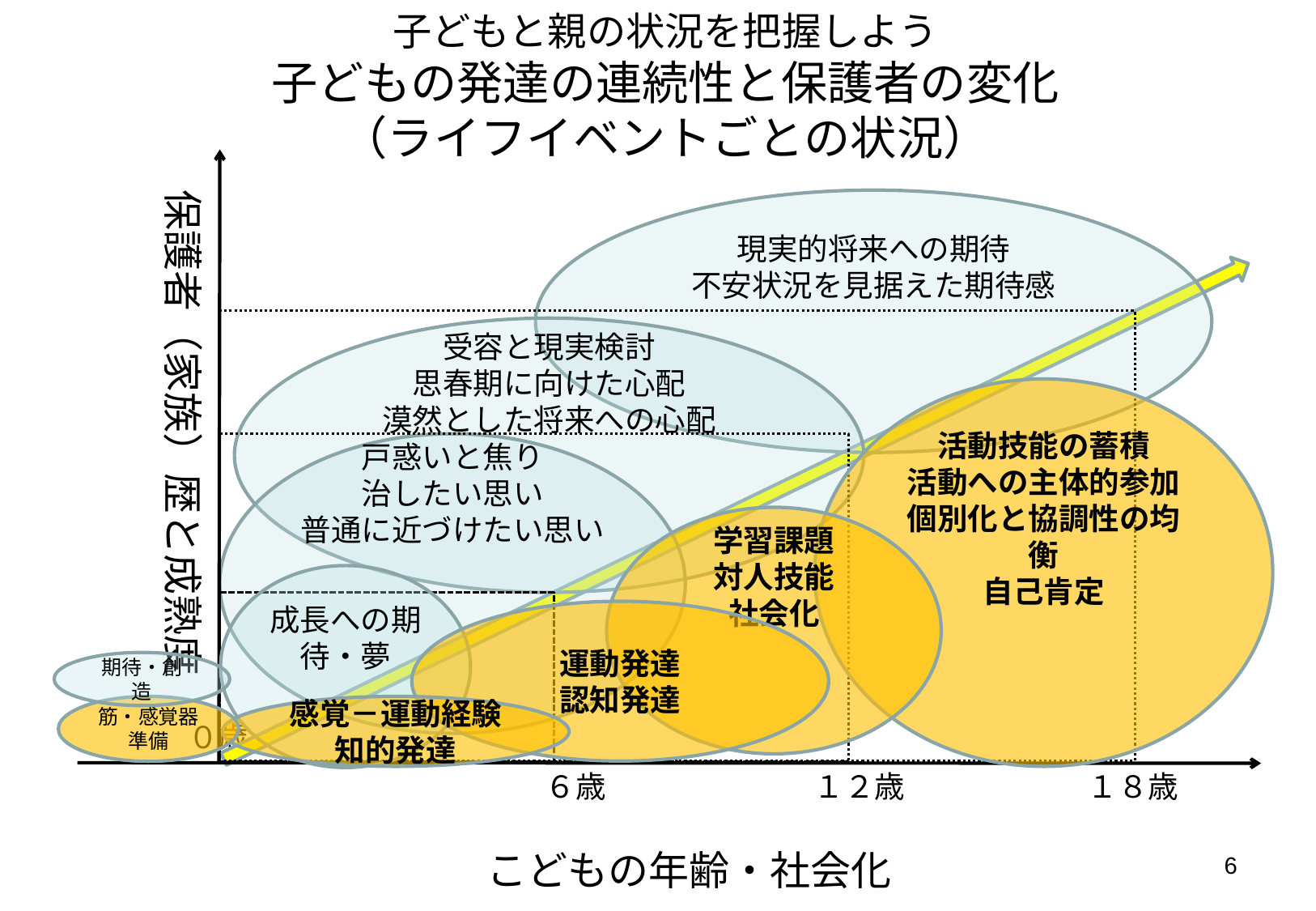

# 子どもと親の状況を把握しよう 子どもの発達の連続性と保護者の変化 （ライフイベントごとの状況）
保護者（家族）歴と成熟度
現実的将来への期待
不安状況を見据えた期待感

受容と現実検討
思春期に向けた心配
漠然とした将来への心配

活動技能の蓄積
活動への主体的参加
個別化と協調性の均衡
自己肯定

戸惑いと焦り
治したい思い
普通に近づけたい思い

学習課題
対人技能
社会化

成長への期待・夢

運動発達
認知発達
感覚－運動経験
知的発達
６歳
１２歳
１８歳
こどもの年齢・社会化
期待・創造
筋・感覚器準備
０歳
6